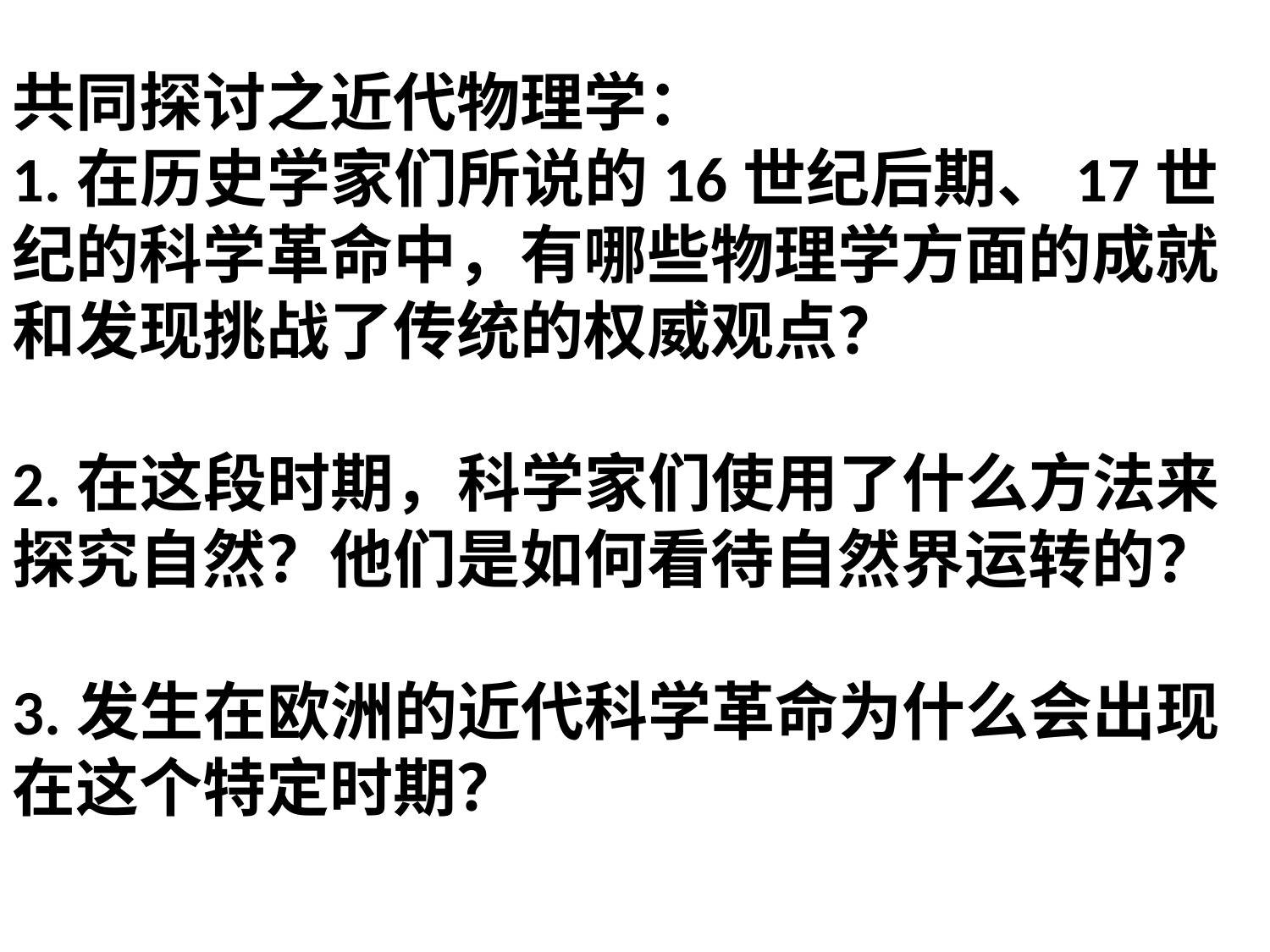

共同探讨之近代物理学：
1.在历史学家们所说的16世纪后期、17世纪的科学革命中，有哪些物理学方面的成就和发现挑战了传统的权威观点？

2.在这段时期，科学家们使用了什么方法来探究自然？他们是如何看待自然界运转的？

3.发生在欧洲的近代科学革命为什么会出现在这个特定时期？